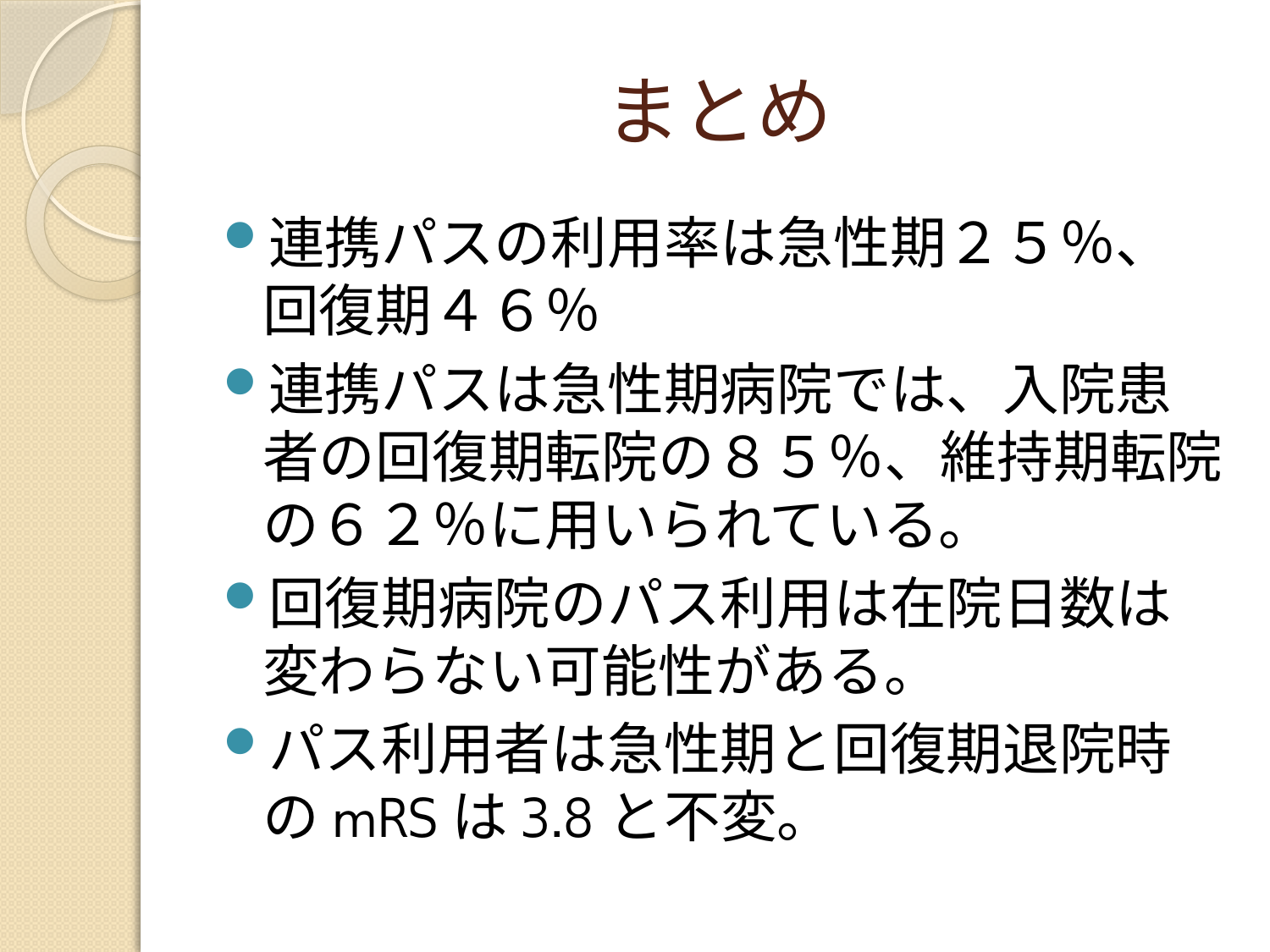

# まとめ
連携パスの利用率は急性期２５％、回復期４６％
連携パスは急性期病院では、入院患者の回復期転院の８５％、維持期転院の６２％に用いられている。
回復期病院のパス利用は在院日数は変わらない可能性がある。
パス利用者は急性期と回復期退院時のmRSは3.8と不変。